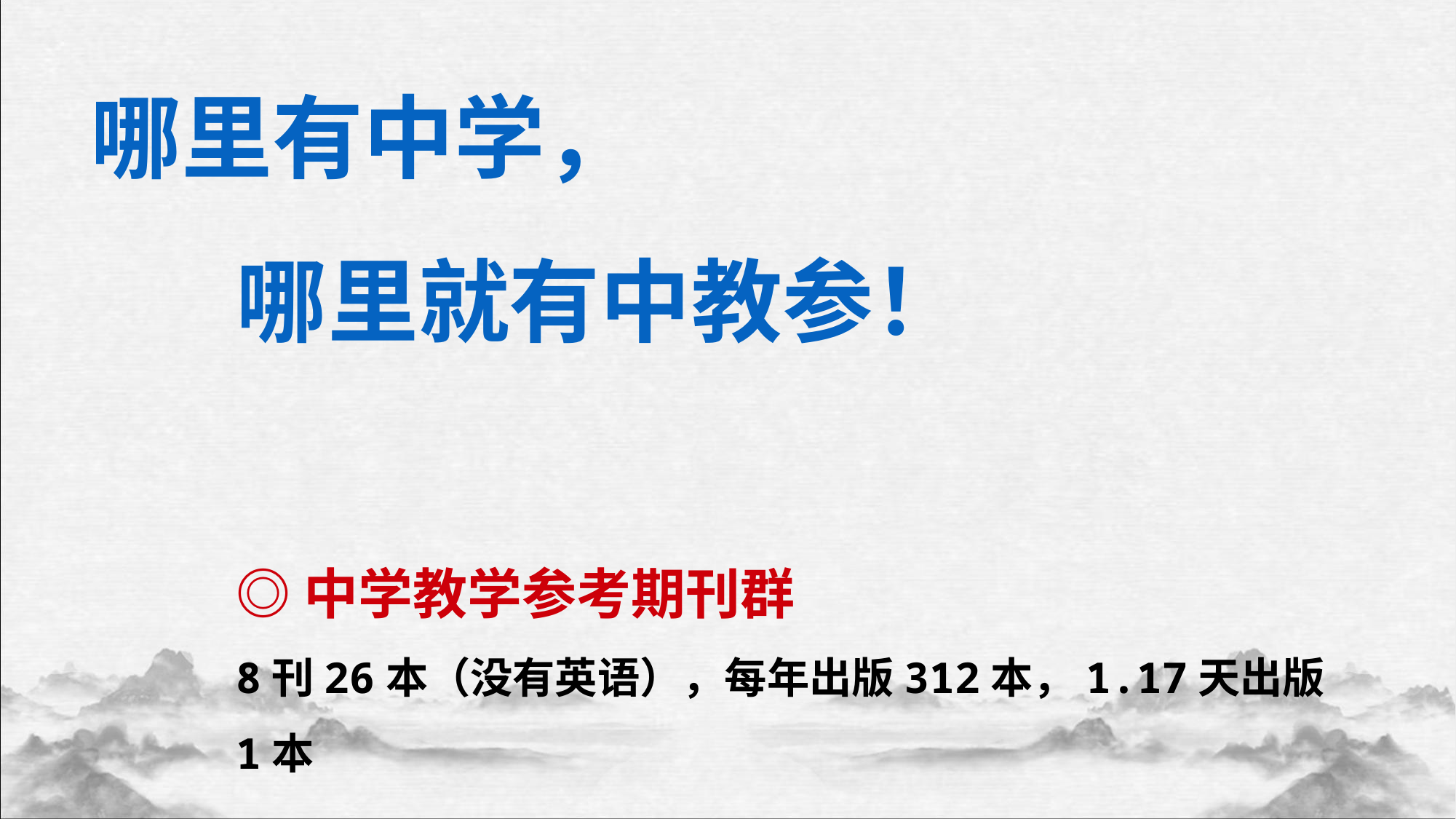

哪里有中学，
      哪里就有中教参！

◎中学教学参考期刊群
8刊26本（没有英语），每年出版312本，1.17天出版1本